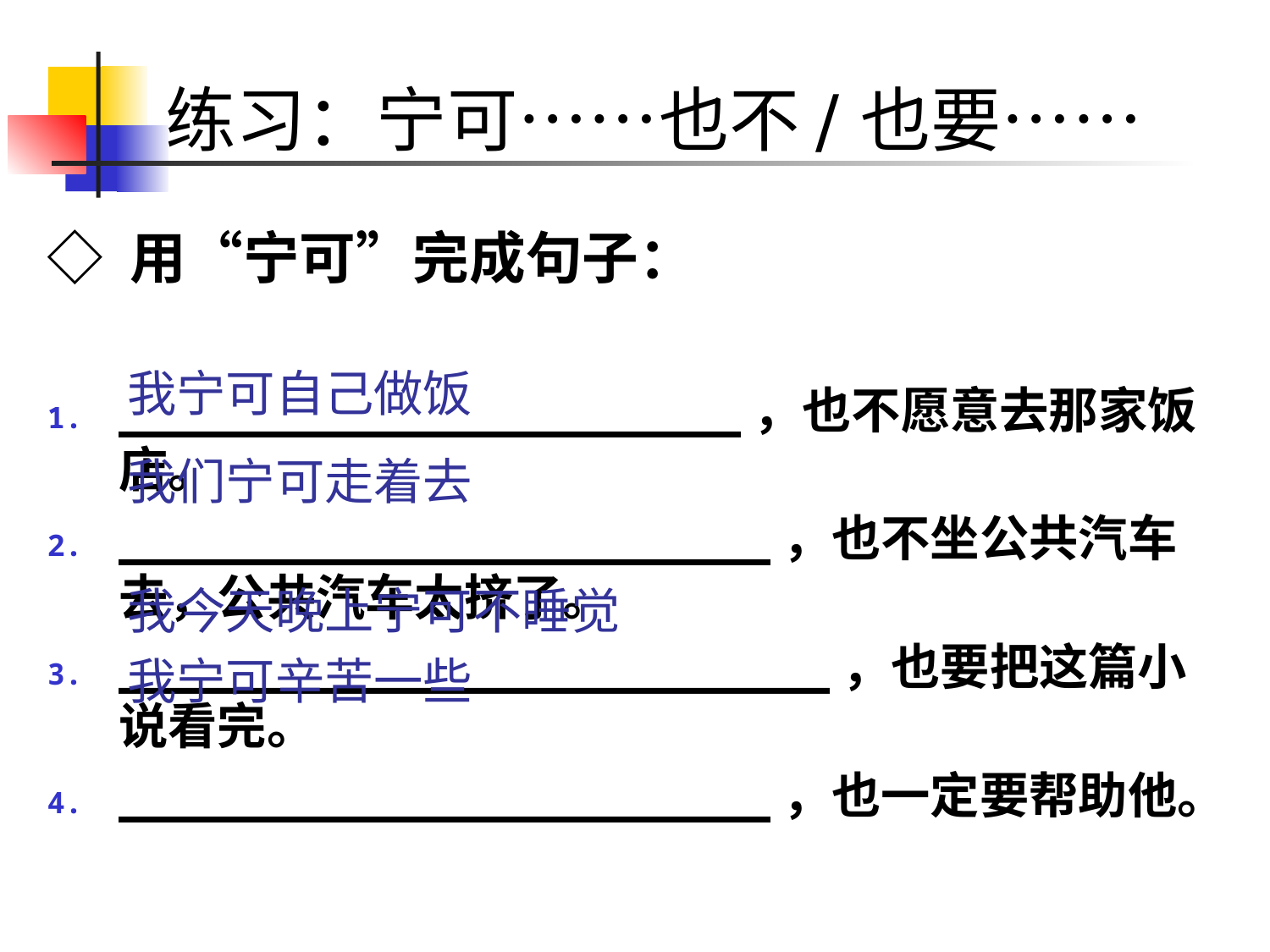

# 练习：宁可……也不/也要……
◇ 用“宁可”完成句子：

_____________________，也不愿意去那家饭店。
______________________，也不坐公共汽车去，公共汽车太挤了。
________________________，也要把这篇小说看完。
______________________，也一定要帮助他。
我宁可自己做饭
我们宁可走着去
我今天晚上宁可不睡觉
我宁可辛苦一些